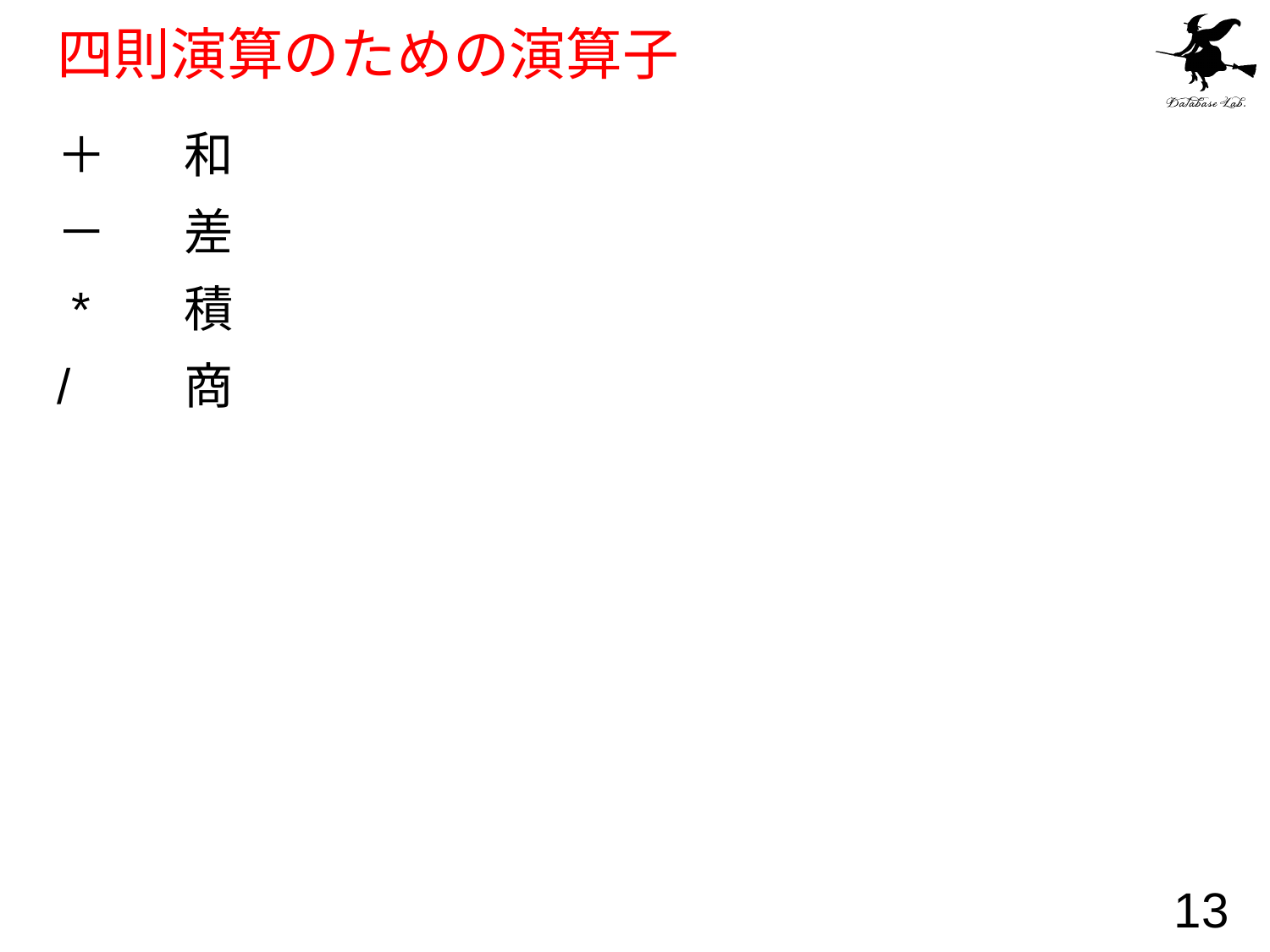

# 四則演算のための演算子
＋	和
－ 	差
 * 	積
/ 	商

13